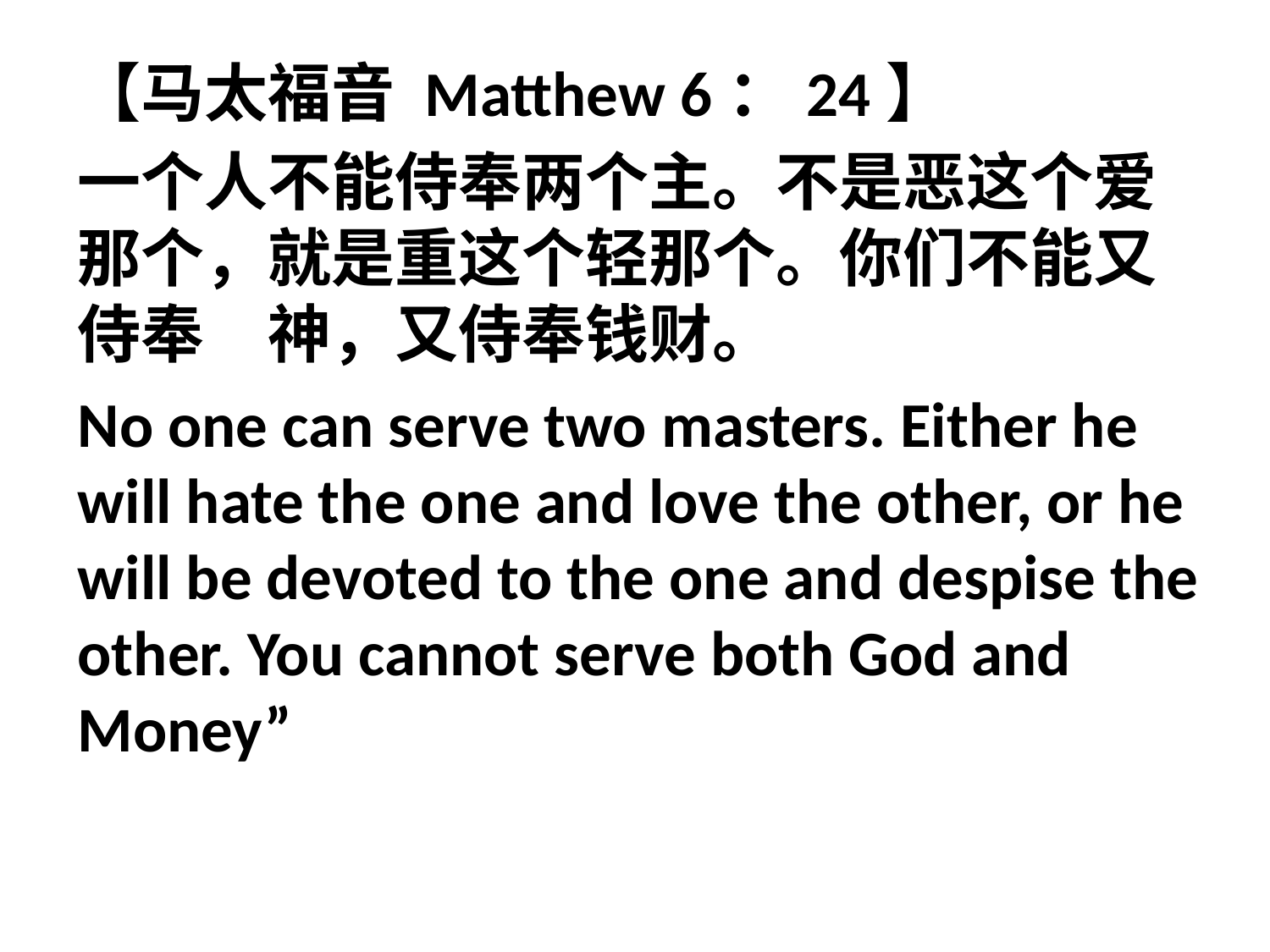

【马太福音 Matthew 6：24】
一个人不能侍奉两个主。不是恶这个爱那个，就是重这个轻那个。你们不能又侍奉　神，又侍奉钱财。
No one can serve two masters. Either he will hate the one and love the other, or he will be devoted to the one and despise the other. You cannot serve both God and Money”